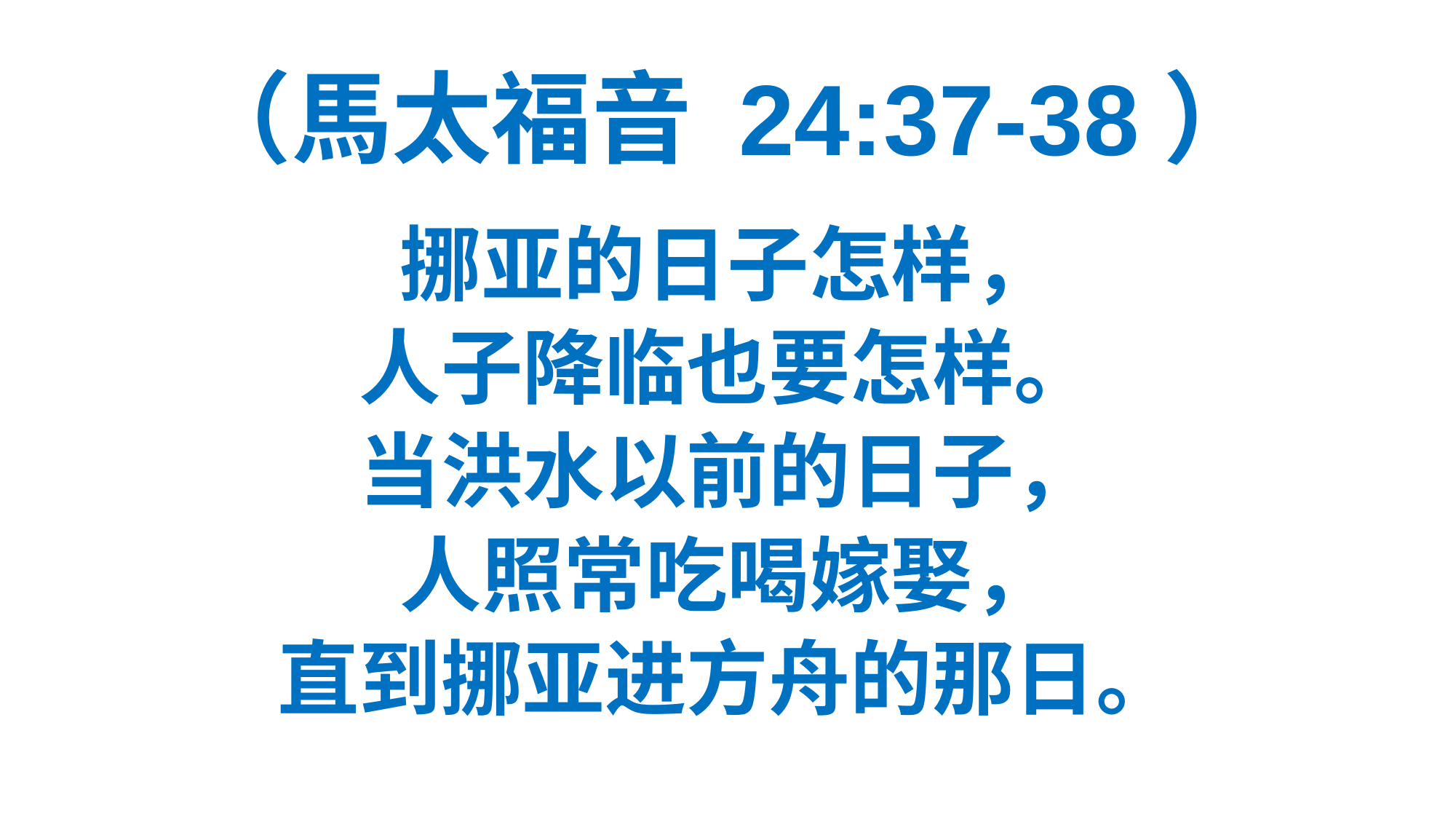

# （馬太福音 24:37-38）
挪亚的日子怎样，
人子降临也要怎样。
当洪水以前的日子，
人照常吃喝嫁娶，
直到挪亚进方舟的那日。